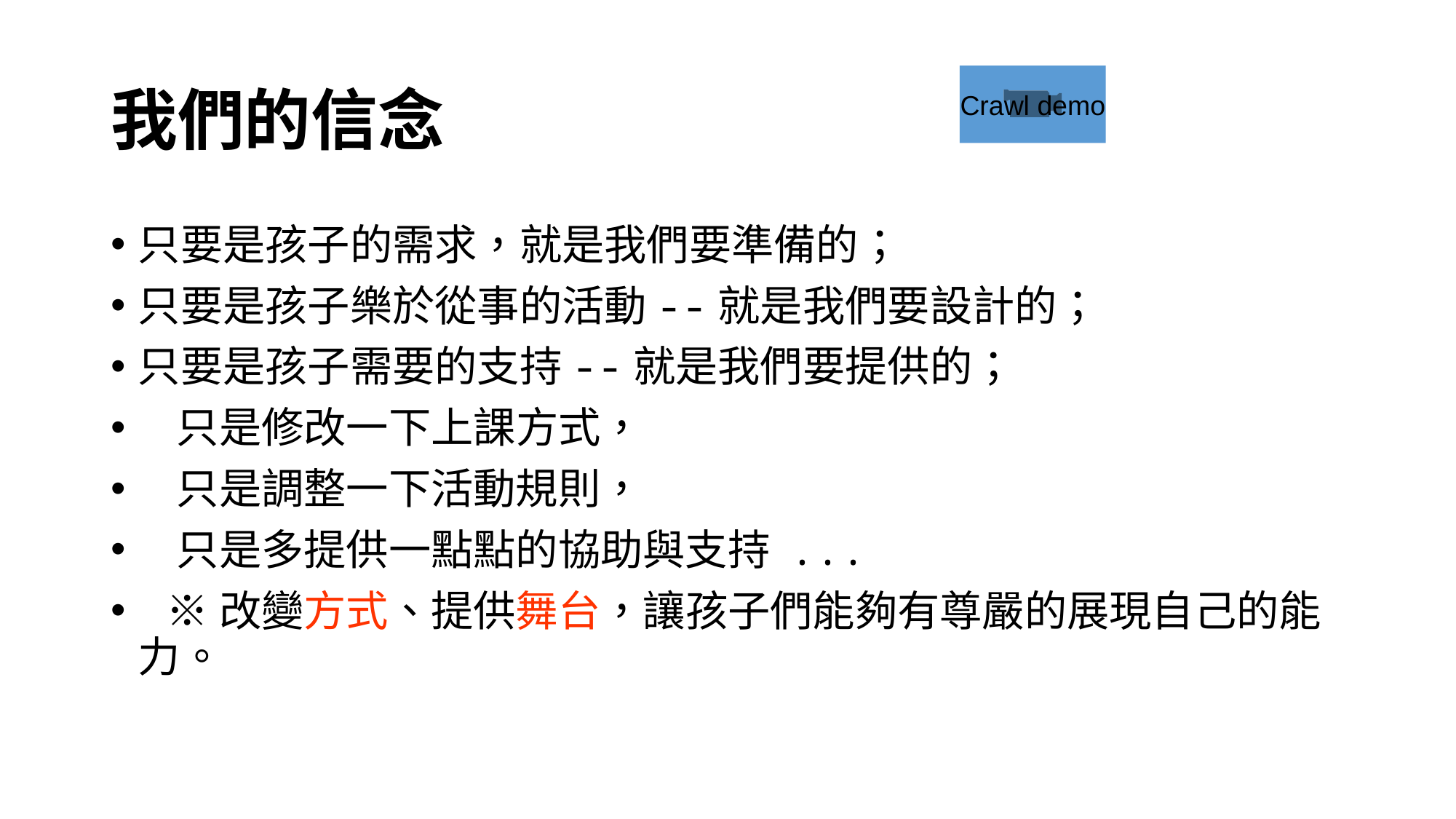

# 我們的信念
Crawl demo
只要是孩子的需求，就是我們要準備的；
只要是孩子樂於從事的活動--就是我們要設計的；
只要是孩子需要的支持--就是我們要提供的；
   只是修改一下上課方式，
   只是調整一下活動規則，
   只是多提供一點點的協助與支持 ...
   ※改變方式、提供舞台，讓孩子們能夠有尊嚴的展現自己的能力。